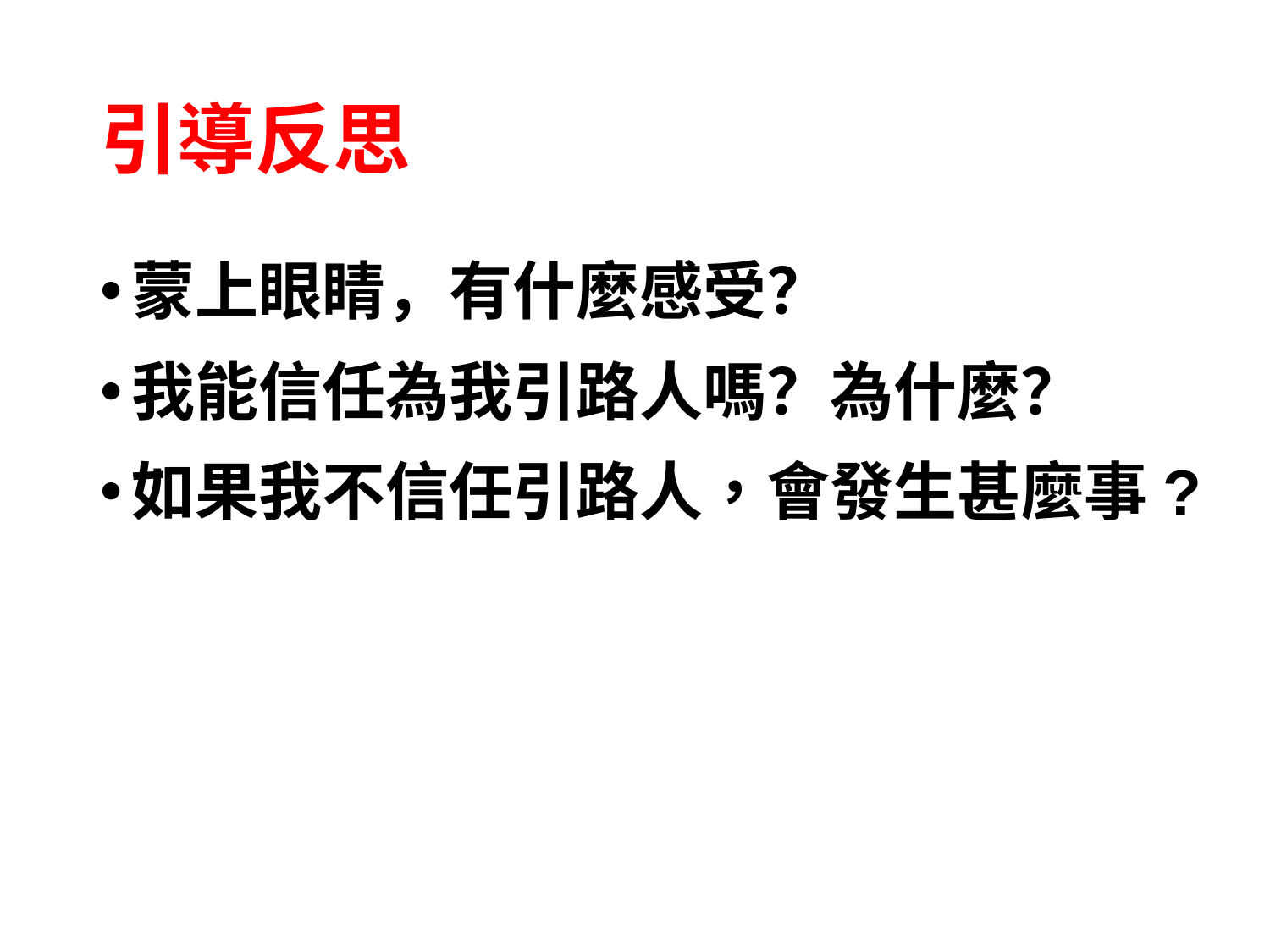

# 引導反思
蒙上眼睛，有什麼感受？
我能信任為我引路人嗎？為什麼？
如果我不信任引路人，會發生甚麼事?